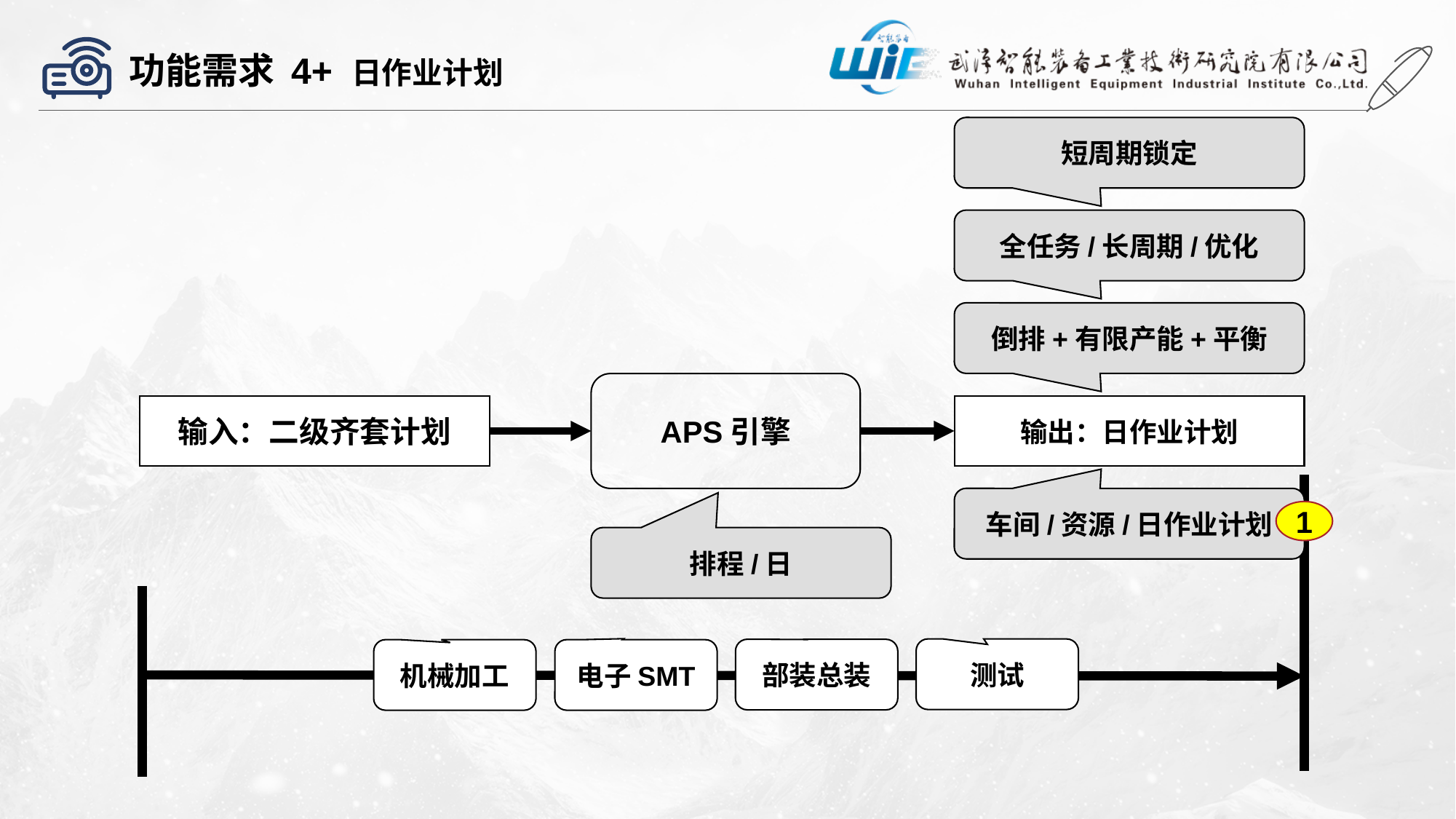

功能需求 4+ 日作业计划
短周期锁定
全任务/长周期/优化
倒排+有限产能+平衡
APS引擎
输入：二级齐套计划
输出：日作业计划
车间/资源/日作业计划
1
排程/日
测试
部装总装
电子SMT
机械加工